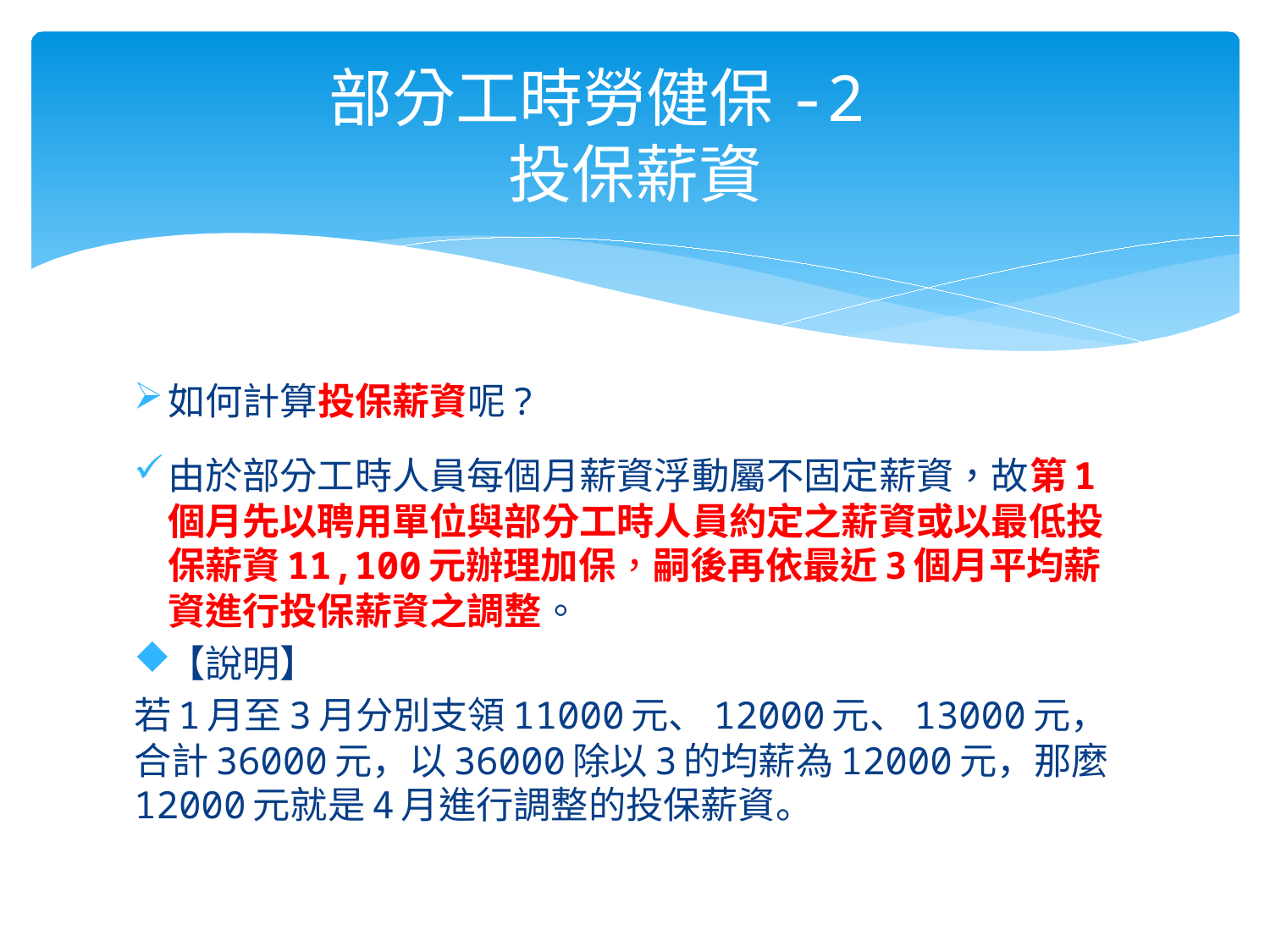

# 部分工時勞健保-2 投保薪資
如何計算投保薪資呢?

由於部分工時人員每個月薪資浮動屬不固定薪資，故第1個月先以聘用單位與部分工時人員約定之薪資或以最低投保薪資11,100元辦理加保，嗣後再依最近3個月平均薪資進行投保薪資之調整。
【說明】
若1月至3月分別支領11000元、12000元、13000元，合計36000元，以36000除以3的均薪為12000元，那麼12000元就是4月進行調整的投保薪資。